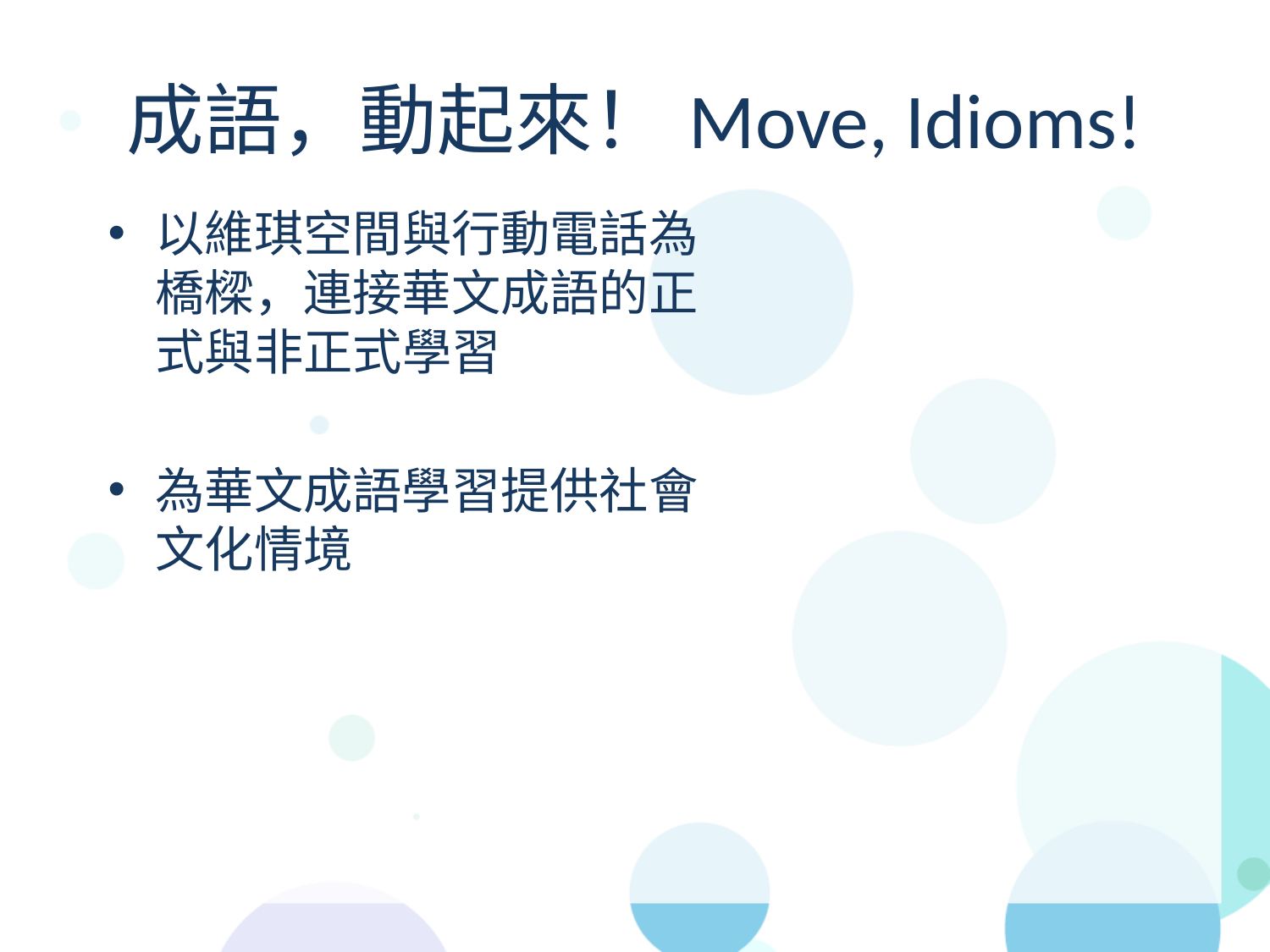

# 成語，動起來！Move, Idioms!
以維琪空間與行動電話為橋樑，連接華文成語的正式與非正式學習

為華文成語學習提供社會文化情境